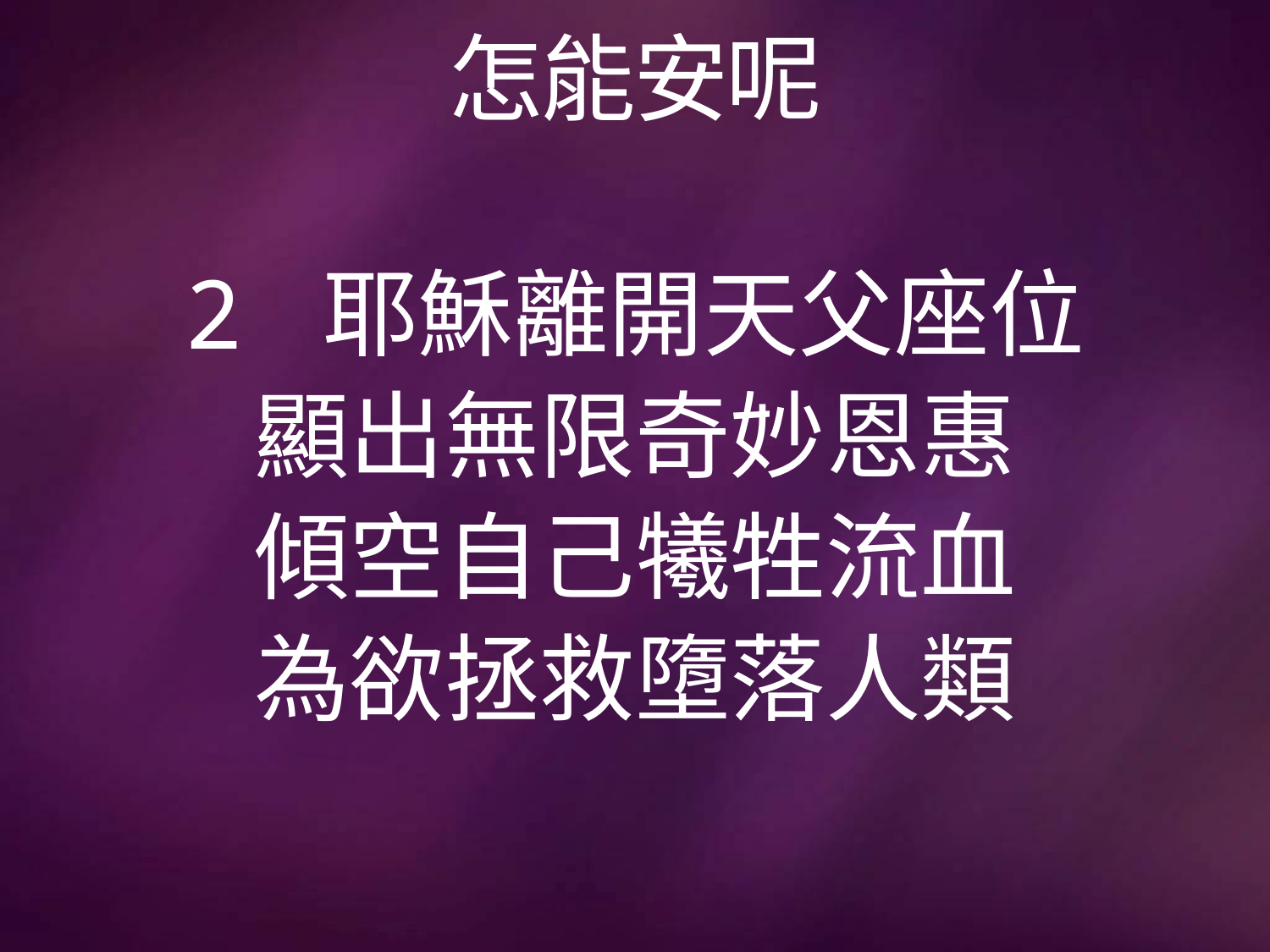

# 怎能安呢
2 耶穌離開天父座位
顯出無限奇妙恩惠
傾空自己犧牲流血
為欲拯救墮落人類